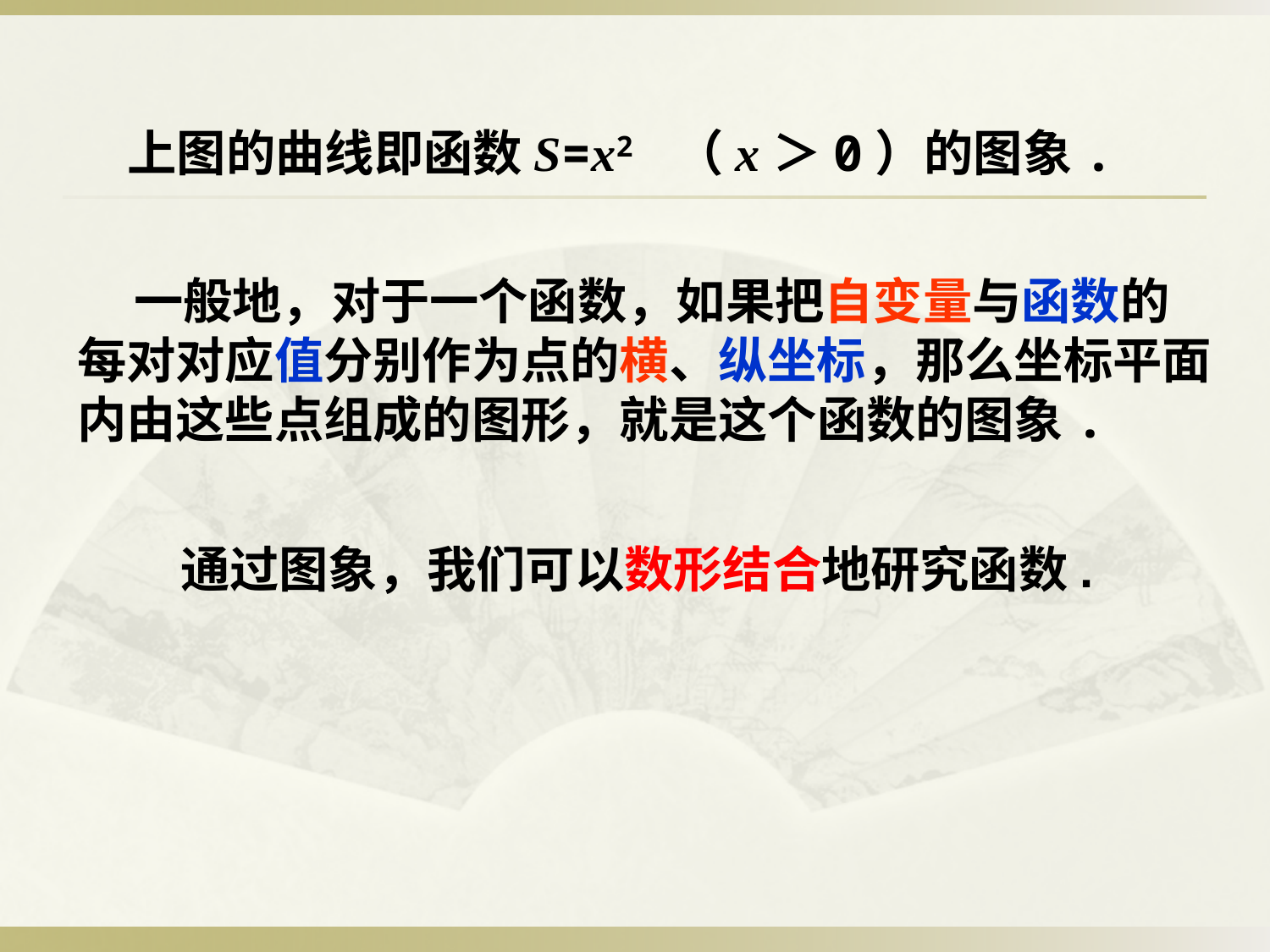

上图的曲线即函数S=x2 （x＞0）的图象.
    一般地，对于一个函数，如果把自变量与函数的每对对应值分别作为点的横、纵坐标，那么坐标平面内由这些点组成的图形，就是这个函数的图象.
通过图象，我们可以数形结合地研究函数.